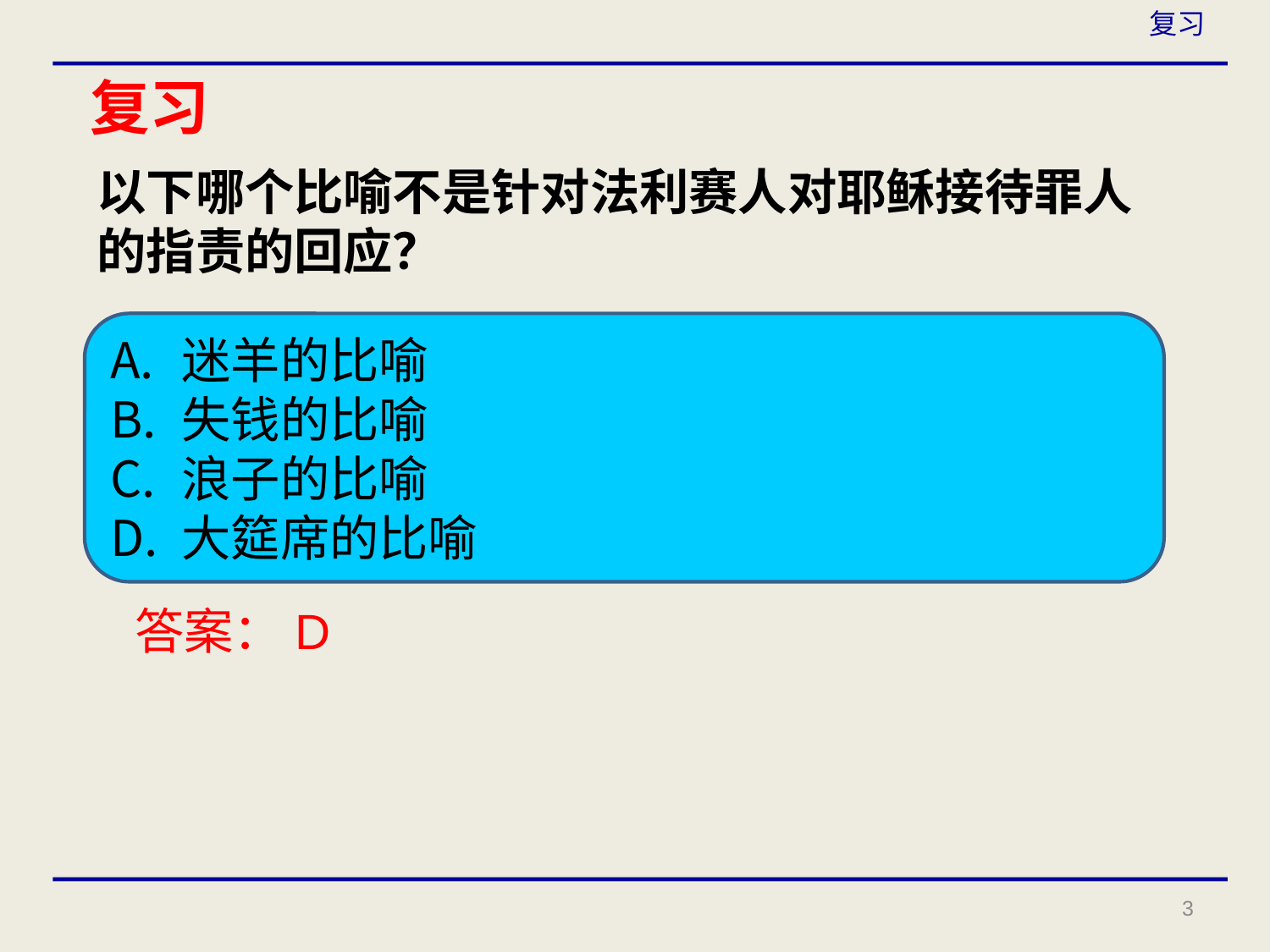

复习

# 复习
以下哪个比喻不是针对法利赛人对耶稣接待罪人的指责的回应？
迷羊的比喻
失钱的比喻
浪子的比喻
大筵席的比喻
答案：D

3